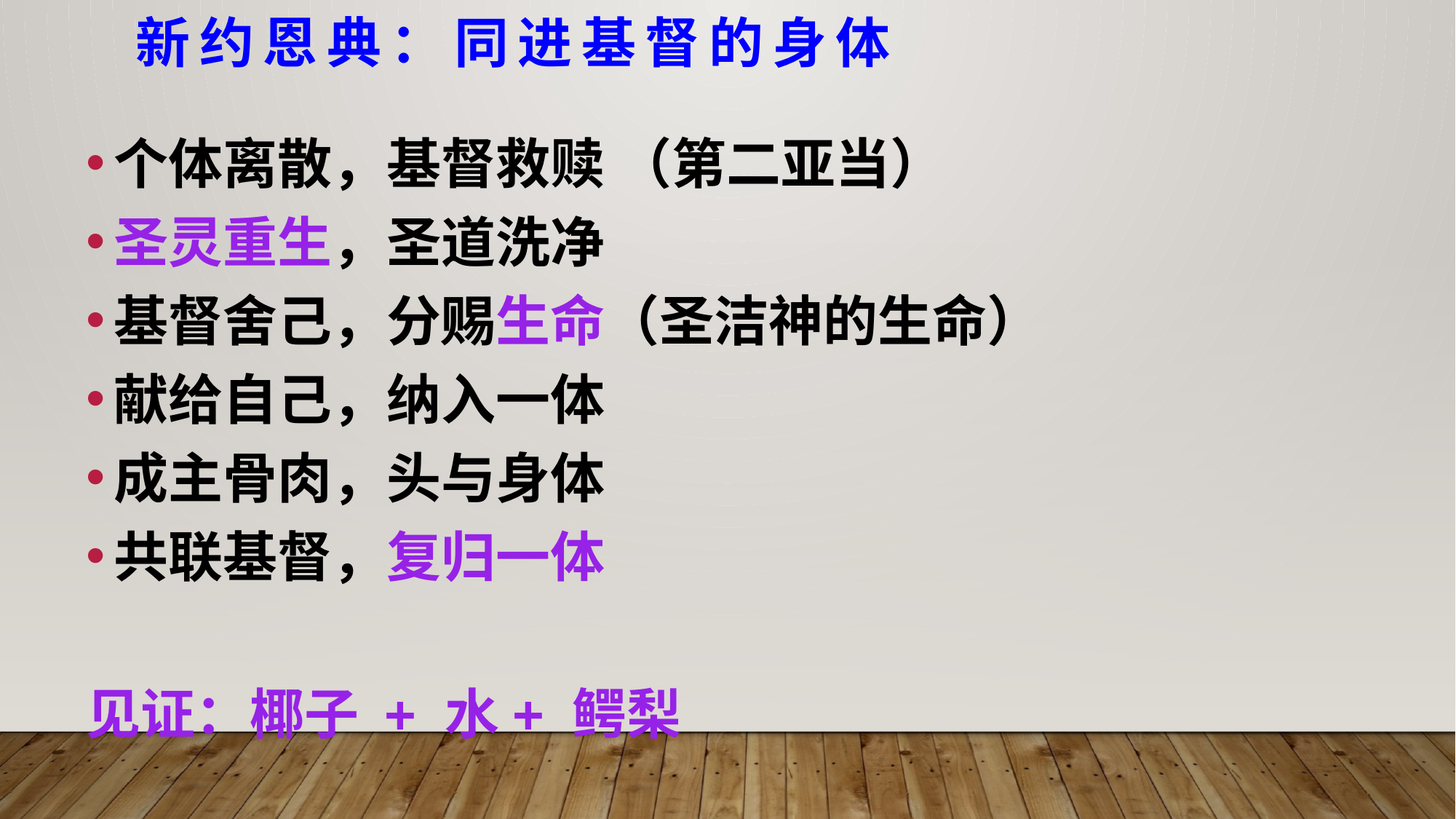

新约恩典：同进基督的身体
个体离散，基督救赎 （第二亚当）
圣灵重生，圣道洗净
基督舍己，分赐生命（圣洁神的生命）
献给自己，纳入一体
成主骨肉，头与身体
共联基督，复归一体

见证：椰子 + 水+ 鳄梨